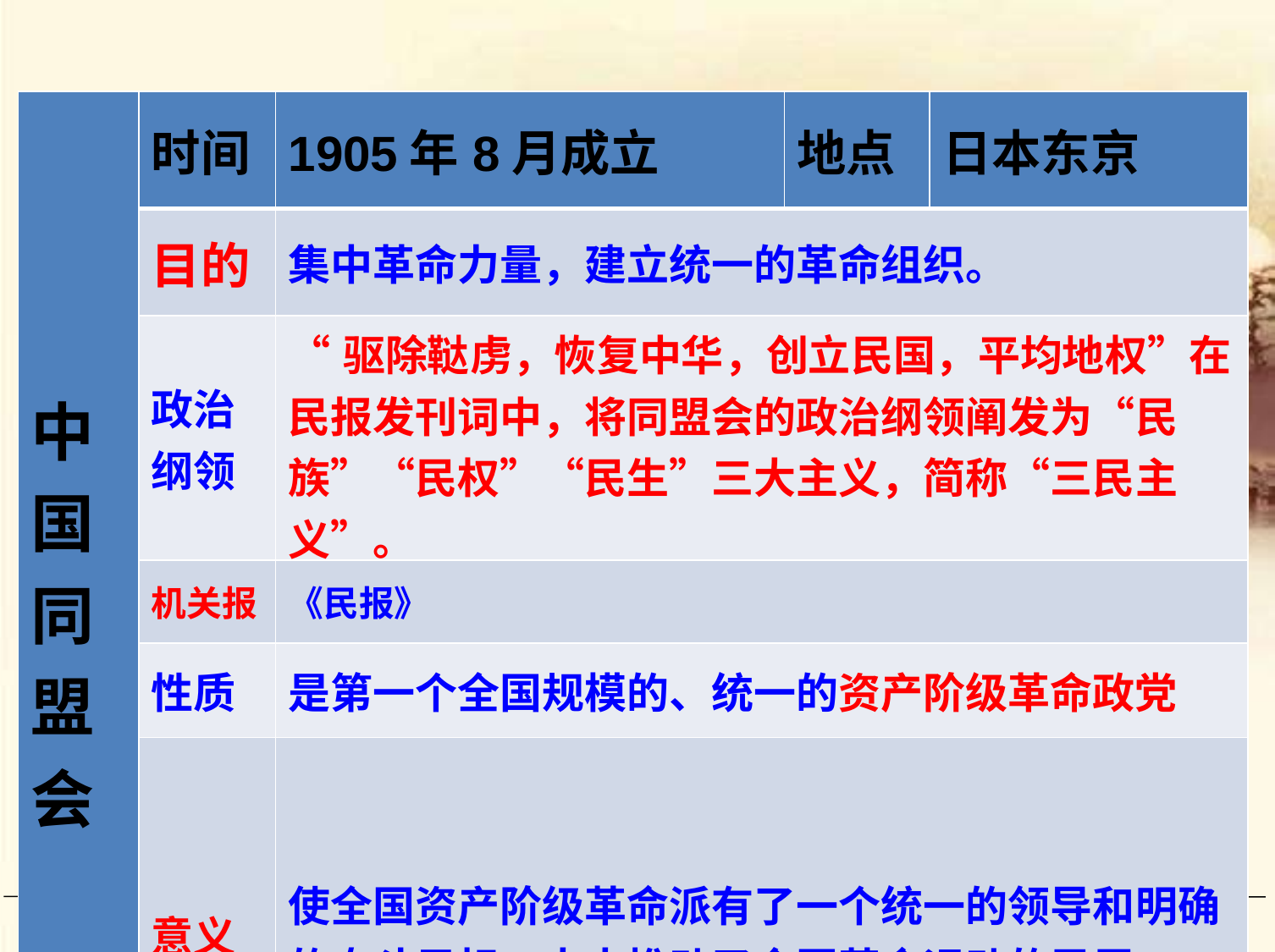

| 中 国 同 盟 会 | 时间 | 1905年8月成立 | 地点 | 日本东京 |
| --- | --- | --- | --- | --- |
|  | 目的 | 集中革命力量，建立统一的革命组织。 |  |  |
|  | 政治纲领 | “驱除鞑虏，恢复中华，创立民国，平均地权”在民报发刊词中，将同盟会的政治纲领阐发为“民族”“民权”“民生”三大主义，简称“三民主义”。 |  |  |
|  | 机关报 | 《民报》 |  |  |
|  | 性质 | 是第一个全国规模的、统一的资产阶级革命政党 |  |  |
|  | 意义 | 使全国资产阶级革命派有了一个统一的领导和明确的奋斗目标，大大推动了全国革命运动的民展。 |  |  |
                                                    【把一件事坚持做到最好】